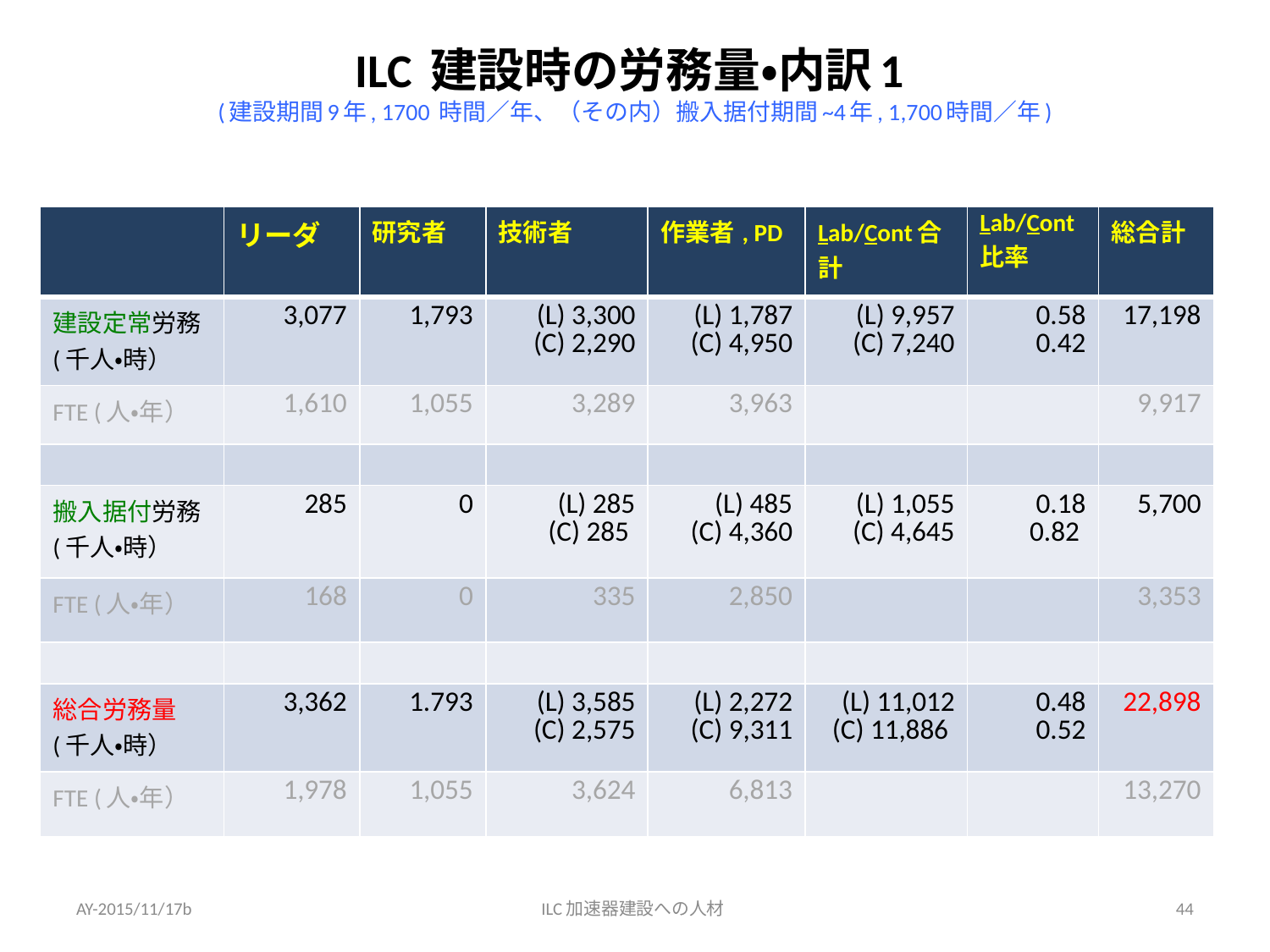

# ILC 建設時の労務量・内訳1 (建設期間9年, 1700 時間／年、（その内）搬入据付期間~4年, 1,700時間／年)
|  | リーダ | 研究者 | 技術者 | 作業者, PD | Lab/Cont合計 | Lab/Cont 比率 | 総合計 |
| --- | --- | --- | --- | --- | --- | --- | --- |
| 建設定常労務 (千人・時） | 3,077 | 1,793 | (L) 3,300 (C) 2,290 | (L) 1,787 (C) 4,950 | (L) 9,957 (C) 7,240 | 0.58 0.42 | 17,198 |
| FTE (人・年） | 1,610 | 1,055 | 3,289 | 3,963 |  |  | 9,917 |
|  |  |  |  |  |  |  |  |
| 搬入据付労務 (千人・時） | 285 | 0 | (L) 285 (C) 285 | (L) 485 (C) 4,360 | (L) 1,055 (C) 4,645 | 0.18 0.82 | 5,700 |
| FTE (人・年） | 168 | 0 | 335 | 2,850 |  |  | 3,353 |
|  |  |  |  |  |  |  |  |
| 総合労務量 (千人・時） | 3,362 | 1.793 | (L) 3,585 (C) 2,575 | (L) 2,272 (C) 9,311 | (L) 11,012 (C) 11,886 | 0.48 0.52 | 22,898 |
| FTE (人・年） | 1,978 | 1,055 | 3,624 | 6,813 |  |  | 13,270 |
AY-2015/11/17b
ILC加速器建設への人材
44